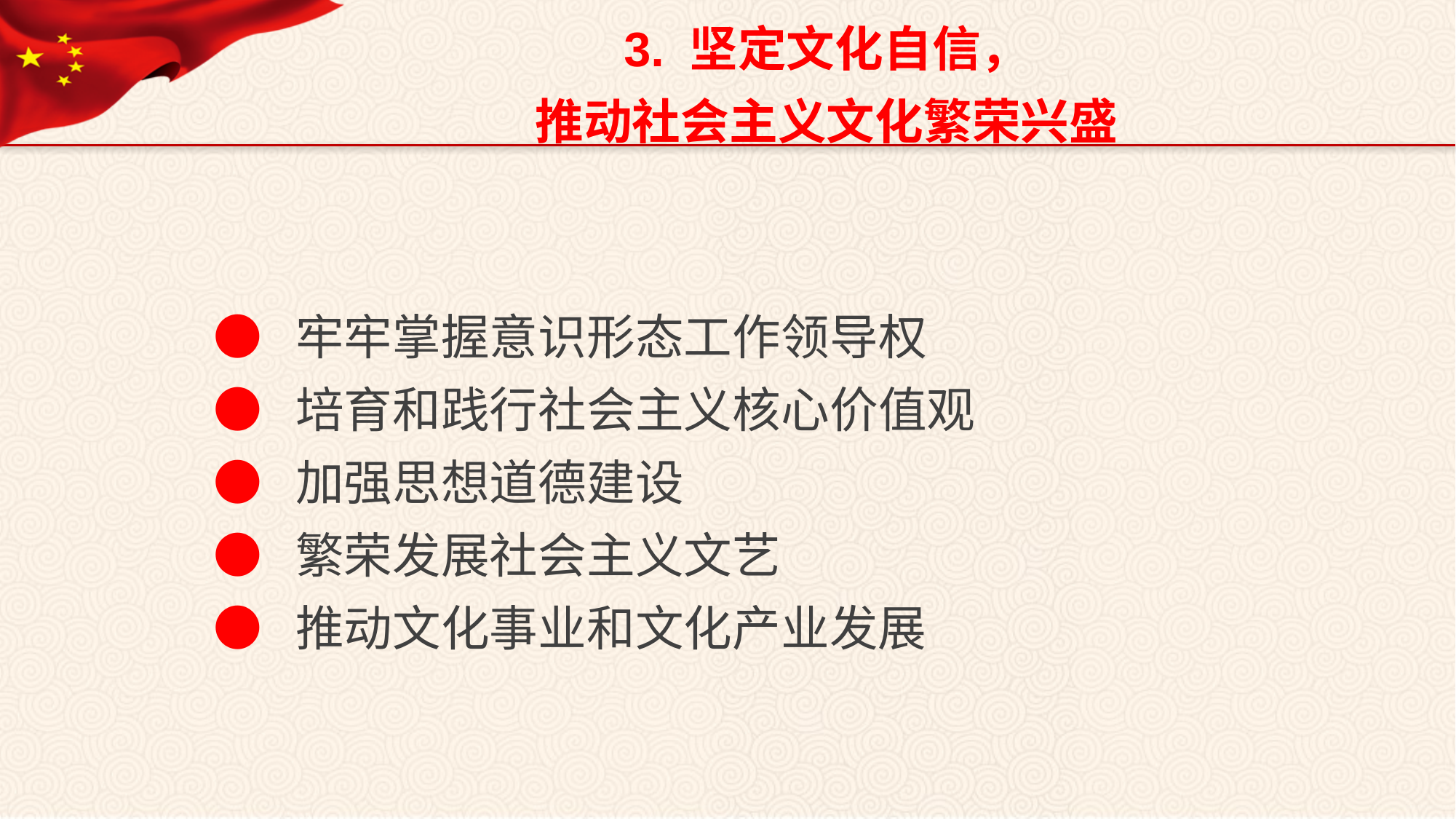

3. 坚定文化自信，
推动社会主义文化繁荣兴盛
●  牢牢掌握意识形态工作领导权
●  培育和践行社会主义核心价值观
●  加强思想道德建设
●  繁荣发展社会主义文艺
●  推动文化事业和文化产业发展